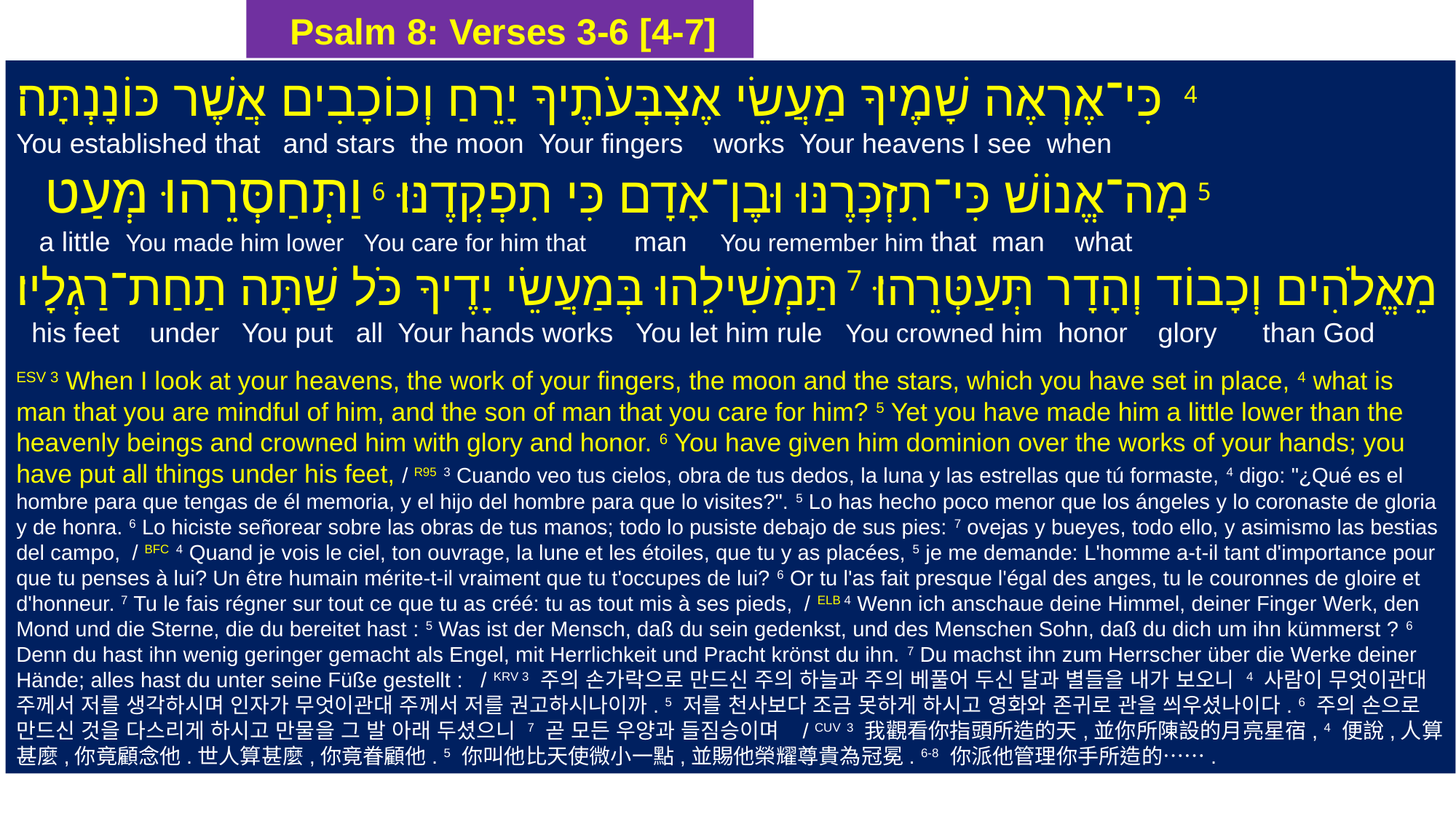

Psalm 8: Verses 3-6 [4-7]
‎ 4 כִּי־אֶרְאֶה שָׁמֶיךָ מַעֲשֵׂי אֶצְבְּעֹתֶיךָ יָרֵחַ וְכוֹכָבִים אֲשֶׁר כּוֹנָנְתָּה׃
You established that   and stars  the moon  Your fingers    works  Your heavens I see  when
5 מָה־אֱנוֹשׁ כִּי־תִזְכְּרֶנּוּ וּבֶן־אָדָם כִּי תִפְקְדֶנּוּ׃ 6 וַתְּחַסְּרֵהוּ מְּעַט
   a little  You made him lower   You care for him that       man     You remember him that  man    what
מֵאֱלֹהִים וְכָבוֹד וְהָדָר תְּעַטְּרֵהוּ׃ 7 תַּמְשִׁילֵהוּ בְּמַעֲשֵׂי יָדֶיךָ כֹּל שַׁתָּה תַחַת־רַגְלָיו׃
  his feet    under   You put   all  Your hands works   You let him rule   You crowned him  honor    glory      than God

ESV 3 When I look at your heavens, the work of your fingers, the moon and the stars, which you have set in place, 4 what is man that you are mindful of him, and the son of man that you care for him? 5 Yet you have made him a little lower than the heavenly beings and crowned him with glory and honor. 6 You have given him dominion over the works of your hands; you have put all things under his feet, / R95  3 Cuando veo tus cielos, obra de tus dedos, la luna y las estrellas que tú formaste, 4 digo: "¿Qué es el hombre para que tengas de él memoria, y el hijo del hombre para que lo visites?". 5 Lo has hecho poco menor que los ángeles y lo coronaste de gloria y de honra. 6 Lo hiciste señorear sobre las obras de tus manos; todo lo pusiste debajo de sus pies: 7 ovejas y bueyes, todo ello, y asimismo las bestias del campo,  / BFC  4 Quand je vois le ciel, ton ouvrage, la lune et les étoiles, que tu y as placées, 5 je me demande: L'homme a-t-il tant d'importance pour que tu penses à lui? Un être humain mérite-t-il vraiment que tu t'occupes de lui? 6 Or tu l'as fait presque l'égal des anges, tu le couronnes de gloire et d'honneur. 7 Tu le fais régner sur tout ce que tu as créé: tu as tout mis à ses pieds,  / ELB 4 Wenn ich anschaue deine Himmel, deiner Finger Werk, den Mond und die Sterne, die du bereitet hast : 5 Was ist der Mensch, daß du sein gedenkst, und des Menschen Sohn, daß du dich um ihn kümmerst ? 6 Denn du hast ihn wenig geringer gemacht als Engel, mit Herrlichkeit und Pracht krönst du ihn. 7 Du machst ihn zum Herrscher über die Werke deiner Hände; alles hast du unter seine Füße gestellt :   / KRV 3 주의 손가락으로 만드신 주의 하늘과 주의 베풀어 두신 달과 별들을 내가 보오니 4 사람이 무엇이관대 주께서 저를 생각하시며 인자가 무엇이관대 주께서 저를 권고하시나이까. 5 저를 천사보다 조금 못하게 하시고 영화와 존귀로 관을 씌우셨나이다. 6 주의 손으로 만드신 것을 다스리게 하시고 만물을 그 발 아래 두셨으니 7 곧 모든 우양과 들짐승이며   / CUV 3 我觀看你指頭所造的天,並你所陳設的月亮星宿, 4 便說,人算甚麼,你竟顧念他.世人算甚麼,你竟眷顧他. 5 你叫他比天使微小一點,並賜他榮耀尊貴為冠冕. 6-8 你派他管理你手所造的…….